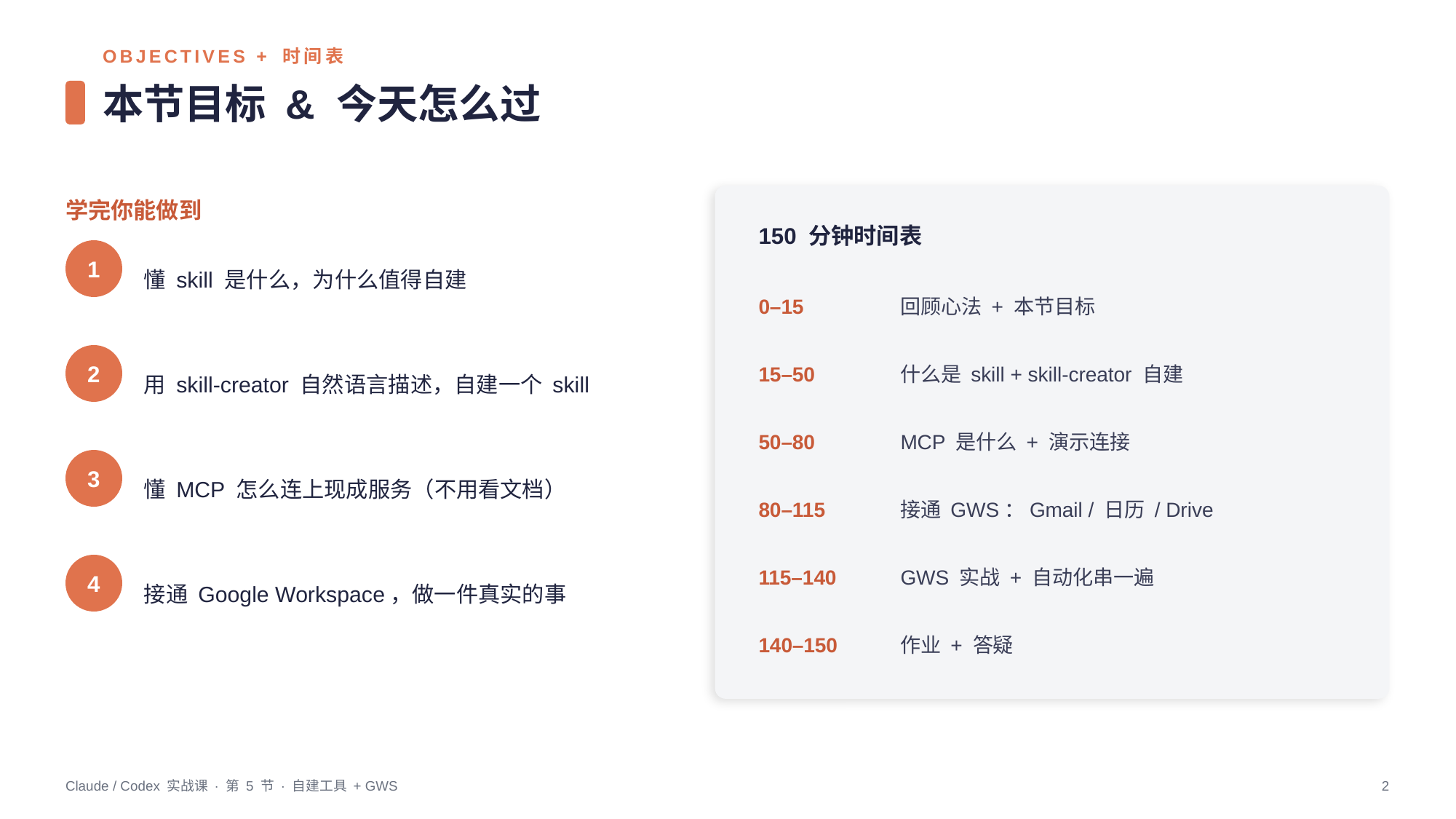

OBJECTIVES + 时间表
本节目标 & 今天怎么过

学完你能做到
150 分钟时间表
懂 skill 是什么，为什么值得自建

1
0–15
回顾心法 + 本节目标
用 skill-creator 自然语言描述，自建一个 skill

2
15–50
什么是 skill + skill-creator 自建
50–80
MCP 是什么 + 演示连接
懂 MCP 怎么连上现成服务（不用看文档）

3
80–115
接通 GWS：Gmail / 日历 / Drive
接通 Google Workspace，做一件真实的事
115–140
GWS 实战 + 自动化串一遍

4
140–150
作业 + 答疑
Claude / Codex 实战课 · 第 5 节 · 自建工具 + GWS
2